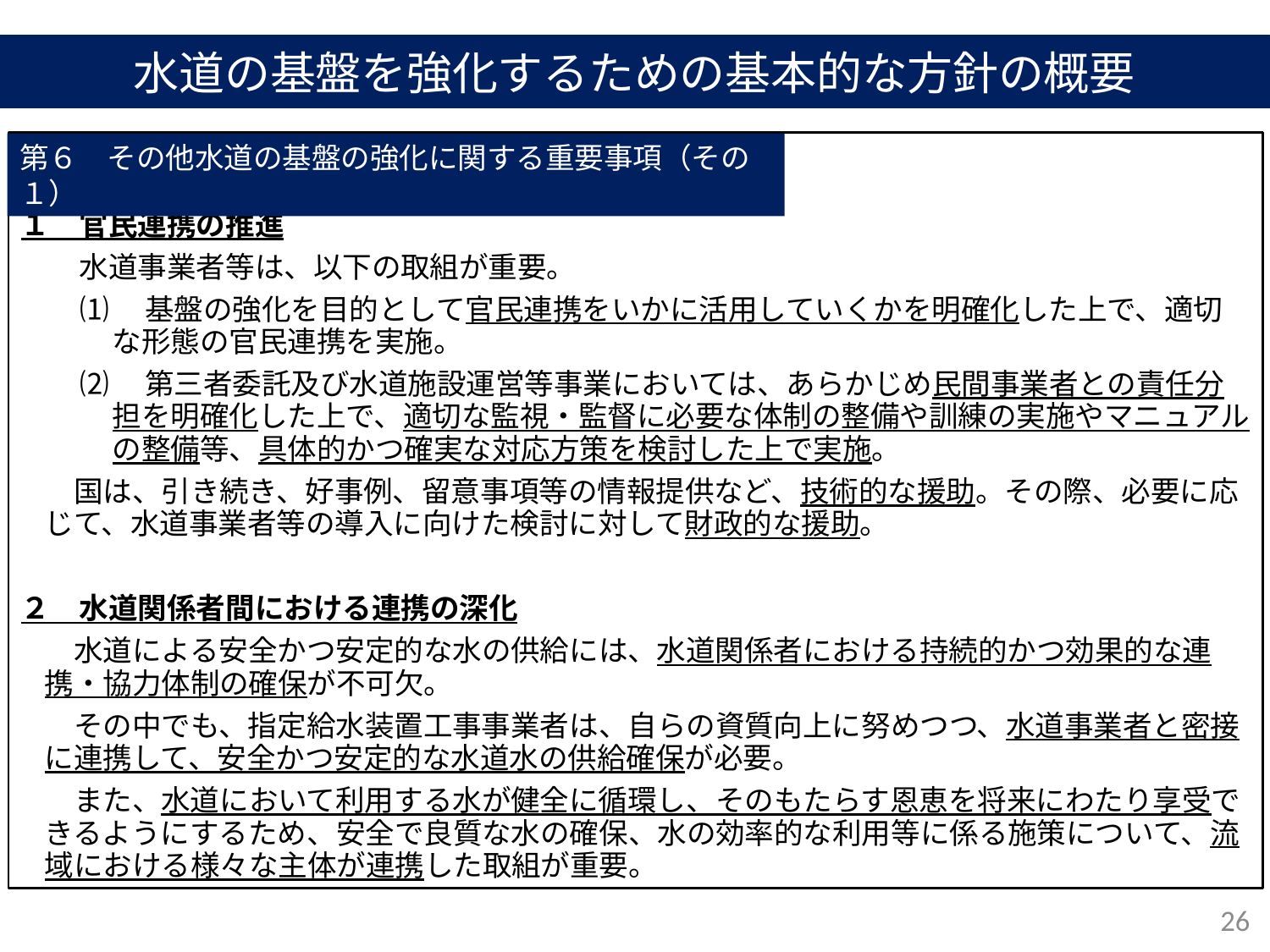

水道の基盤を強化するための基本的な方針の概要

１　官民連携の推進
　　水道事業者等は、以下の取組が重要。
⑴　基盤の強化を目的として官民連携をいかに活用していくかを明確化した上で、適切な形態の官民連携を実施。
⑵　第三者委託及び水道施設運営等事業においては、あらかじめ民間事業者との責任分担を明確化した上で、適切な監視・監督に必要な体制の整備や訓練の実施やマニュアルの整備等、具体的かつ確実な対応方策を検討した上で実施。
　国は、引き続き、好事例、留意事項等の情報提供など、技術的な援助。その際、必要に応じて、水道事業者等の導入に向けた検討に対して財政的な援助。

２　水道関係者間における連携の深化
　水道による安全かつ安定的な水の供給には、水道関係者における持続的かつ効果的な連携・協力体制の確保が不可欠。
　その中でも、指定給水装置工事事業者は、自らの資質向上に努めつつ、水道事業者と密接に連携して、安全かつ安定的な水道水の供給確保が必要。
　また、水道において利用する水が健全に循環し、そのもたらす恩恵を将来にわたり享受できるようにするため、安全で良質な水の確保、水の効率的な利用等に係る施策について、流域における様々な主体が連携した取組が重要。
第６　その他水道の基盤の強化に関する重要事項（その１）
26